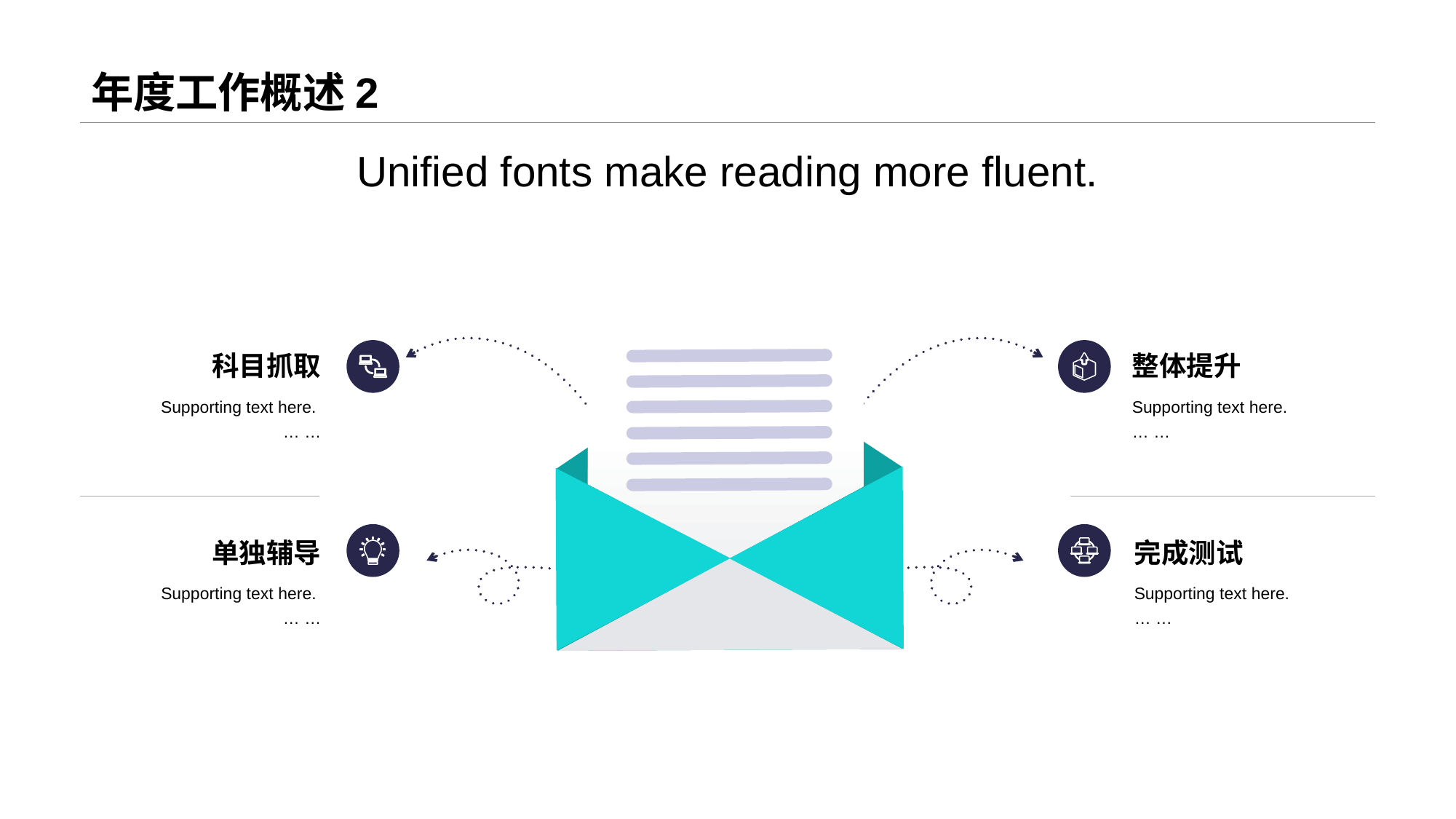

# 年度工作概述2
Unified fonts make reading more fluent.

科目抓取
整体提升

Supporting text here.
… …
Supporting text here.
… …

单独辅导
完成测试

Supporting text here.
… …
Supporting text here.
… …